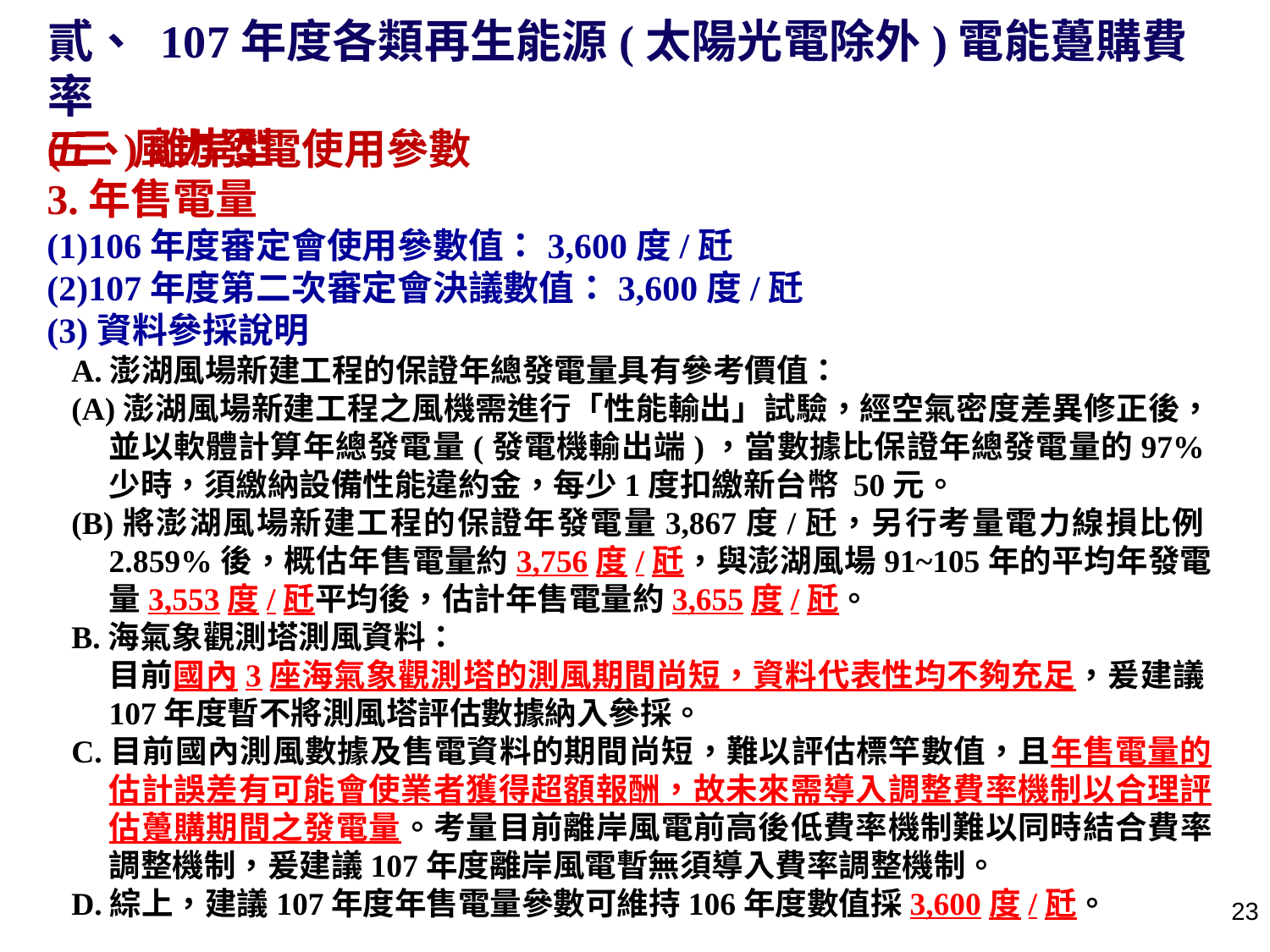

貳、 107年度各類再生能源(太陽光電除外)電能躉購費率
五、風力發電使用參數
(三)離岸型
3.年售電量
(1)106年度審定會使用參數值：3,600度/瓩
(2)107年度第二次審定會決議數值：3,600度/瓩
(3)資料參採說明
A.澎湖風場新建工程的保證年總發電量具有參考價值：
(A)澎湖風場新建工程之風機需進行「性能輸出」試驗，經空氣密度差異修正後，並以軟體計算年總發電量(發電機輸出端)，當數據比保證年總發電量的97%少時，須繳納設備性能違約金，每少1度扣繳新台幣 50元。
(B)將澎湖風場新建工程的保證年發電量3,867度/瓩，另行考量電力線損比例2.859%後，概估年售電量約3,756度/瓩，與澎湖風場91~105年的平均年發電量3,553度/瓩平均後，估計年售電量約3,655度/瓩。
B.海氣象觀測塔測風資料：
目前國內3座海氣象觀測塔的測風期間尚短，資料代表性均不夠充足，爰建議107年度暫不將測風塔評估數據納入參採。
C.目前國內測風數據及售電資料的期間尚短，難以評估標竿數值，且年售電量的估計誤差有可能會使業者獲得超額報酬，故未來需導入調整費率機制以合理評估躉購期間之發電量。考量目前離岸風電前高後低費率機制難以同時結合費率調整機制，爰建議107年度離岸風電暫無須導入費率調整機制。
D.綜上，建議107年度年售電量參數可維持106年度數值採3,600度/瓩。
23